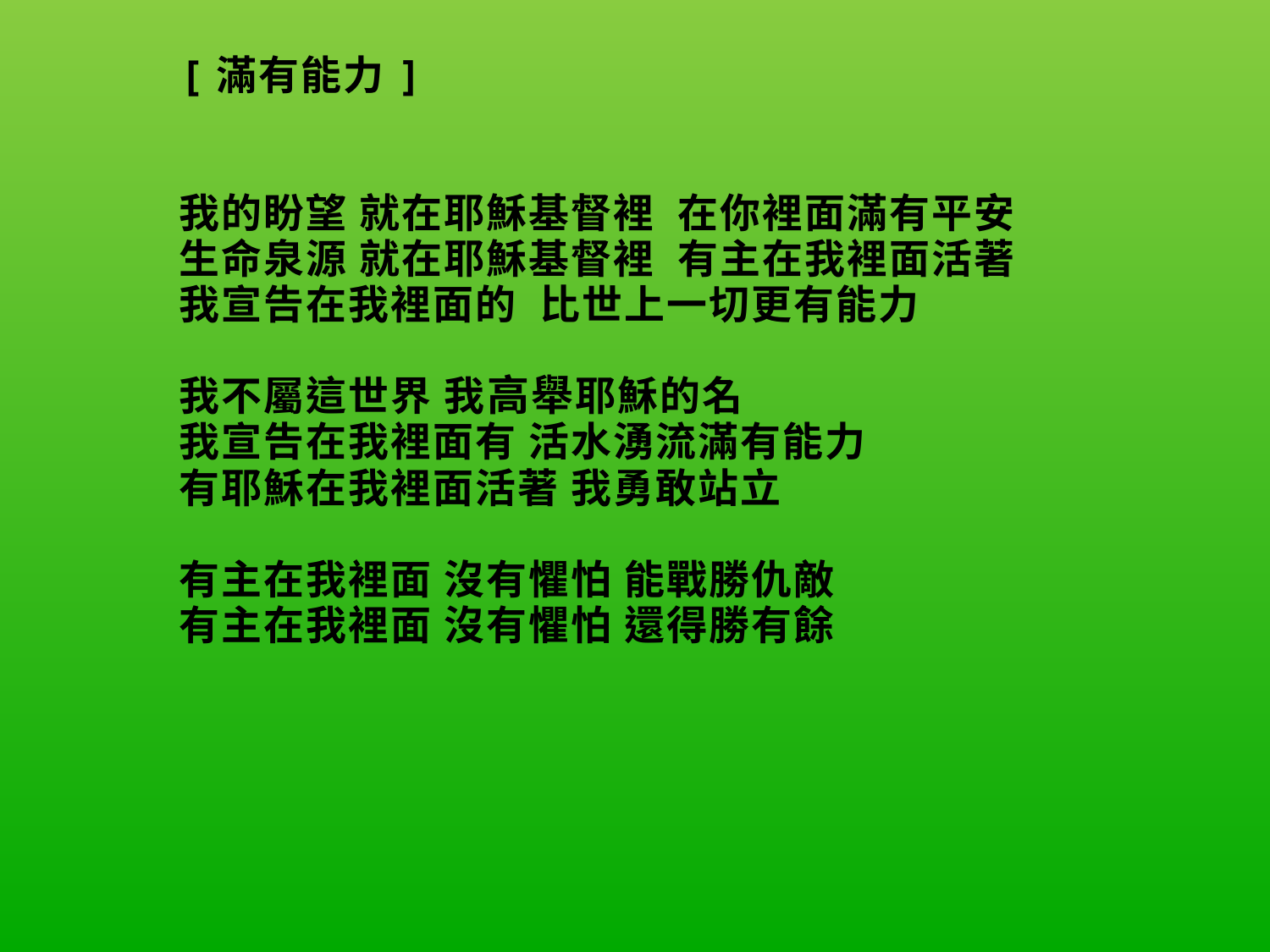

| [滿有能力]     我的盼望 就在耶穌基督裡 在你裡面滿有平安 生命泉源 就在耶穌基督裡 有主在我裡面活著 我宣告在我裡面的 比世上一切更有能力   我不屬這世界 我高舉耶穌的名 我宣告在我裡面有 活水湧流滿有能力 有耶穌在我裡面活著 我勇敢站立   有主在我裡面 沒有懼怕 能戰勝仇敵 有主在我裡面 沒有懼怕 還得勝有餘 |
| --- |